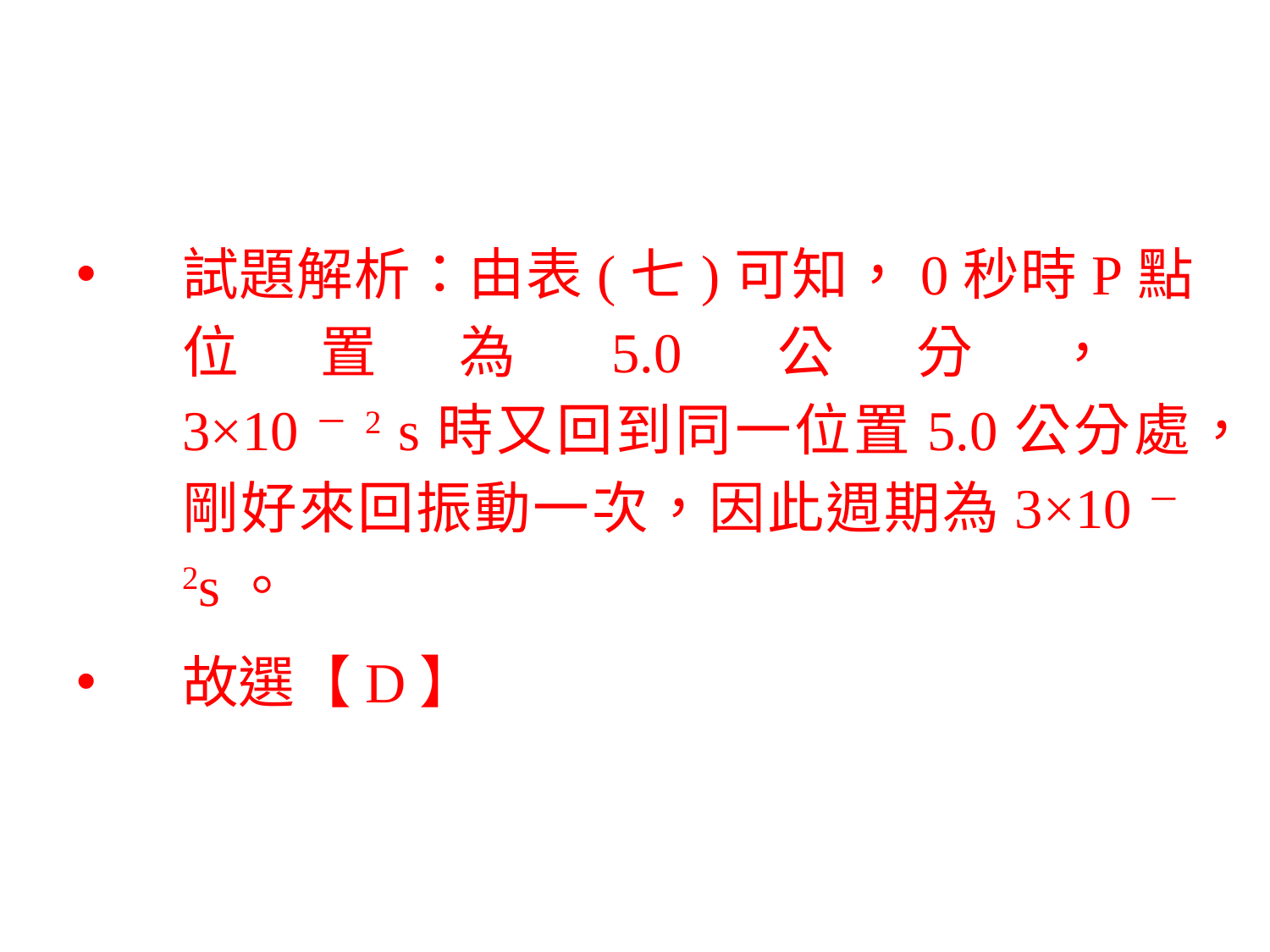

試題解析：由表(七)可知，0秒時P點位置為5.0公分，
3×10－2 s時又回到同一位置5.0公分處，剛好來回振動一次，因此週期為3×10－2s。
故選【D】